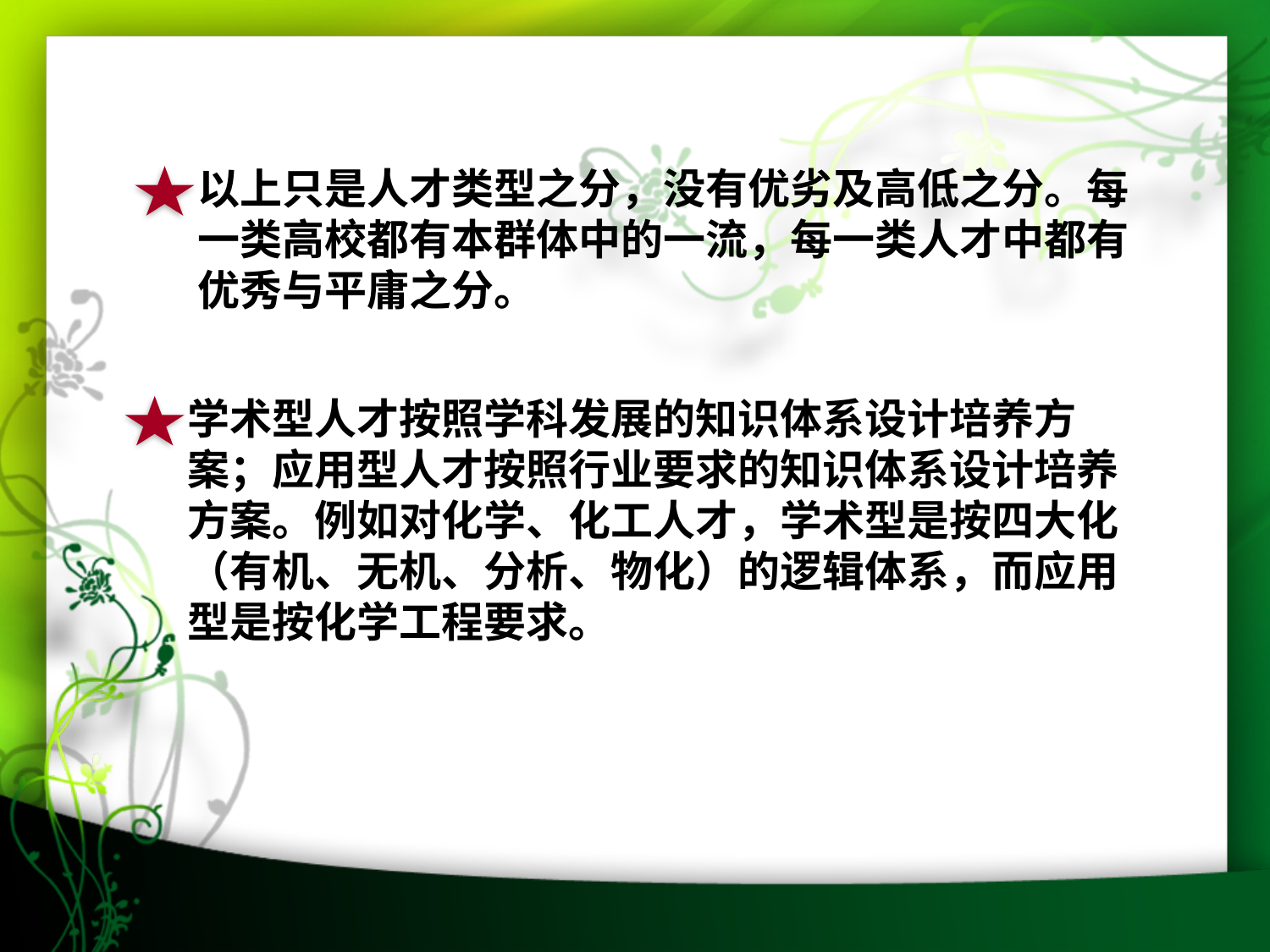

以上只是人才类型之分，没有优劣及高低之分。每一类高校都有本群体中的一流，每一类人才中都有优秀与平庸之分。

学术型人才按照学科发展的知识体系设计培养方案；应用型人才按照行业要求的知识体系设计培养方案。例如对化学、化工人才，学术型是按四大化（有机、无机、分析、物化）的逻辑体系，而应用型是按化学工程要求。